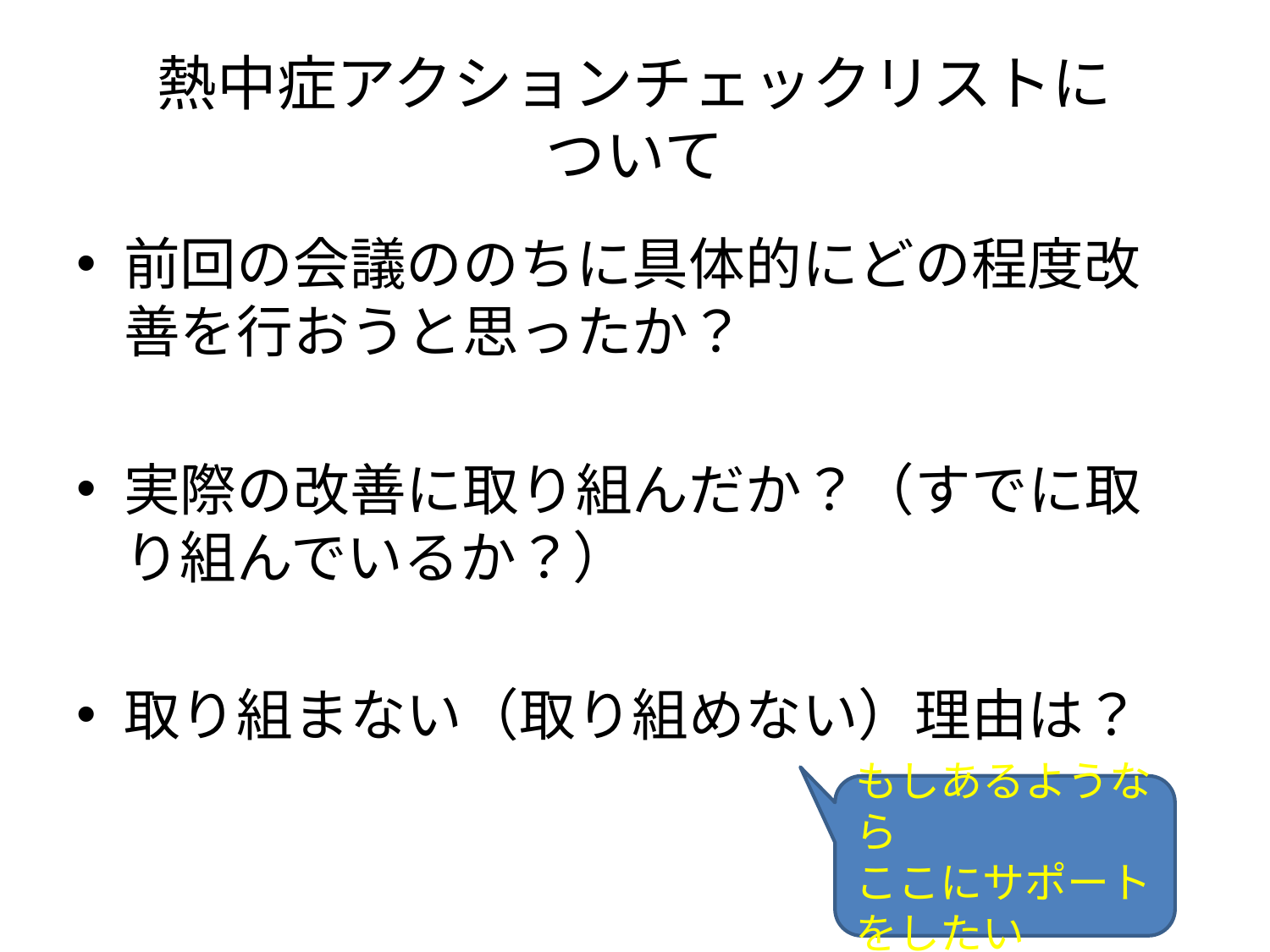

# 熱中症アクションチェックリストに ついて
前回の会議ののちに具体的にどの程度改善を行おうと思ったか？

実際の改善に取り組んだか？（すでに取り組んでいるか？）

取り組まない（取り組めない）理由は？
もしあるようなら
ここにサポートをしたい